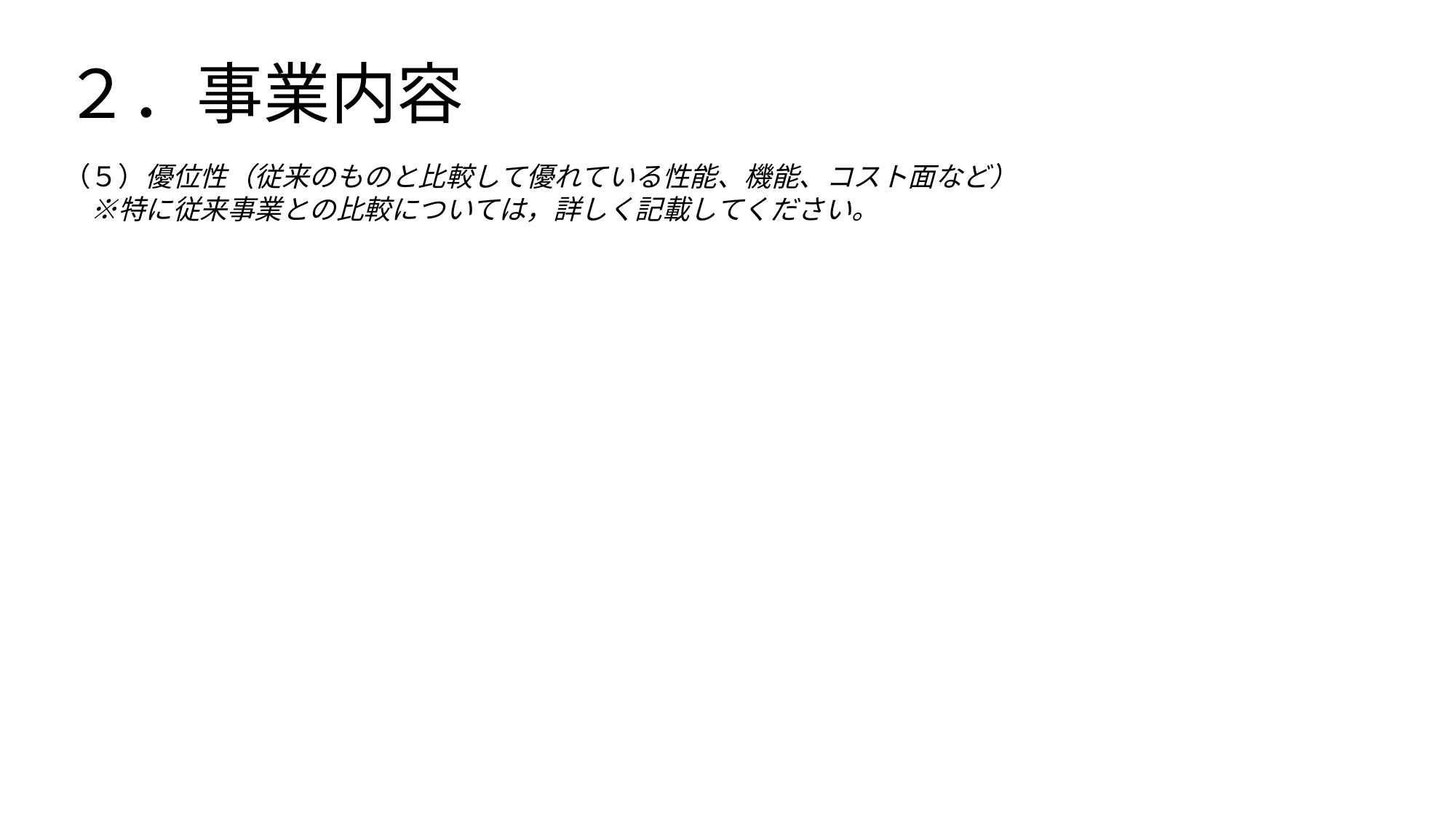

# ２．事業内容
（５）優位性（従来のものと比較して優れている性能、機能、コスト面など）
　※特に従来事業との比較については，詳しく記載してください。